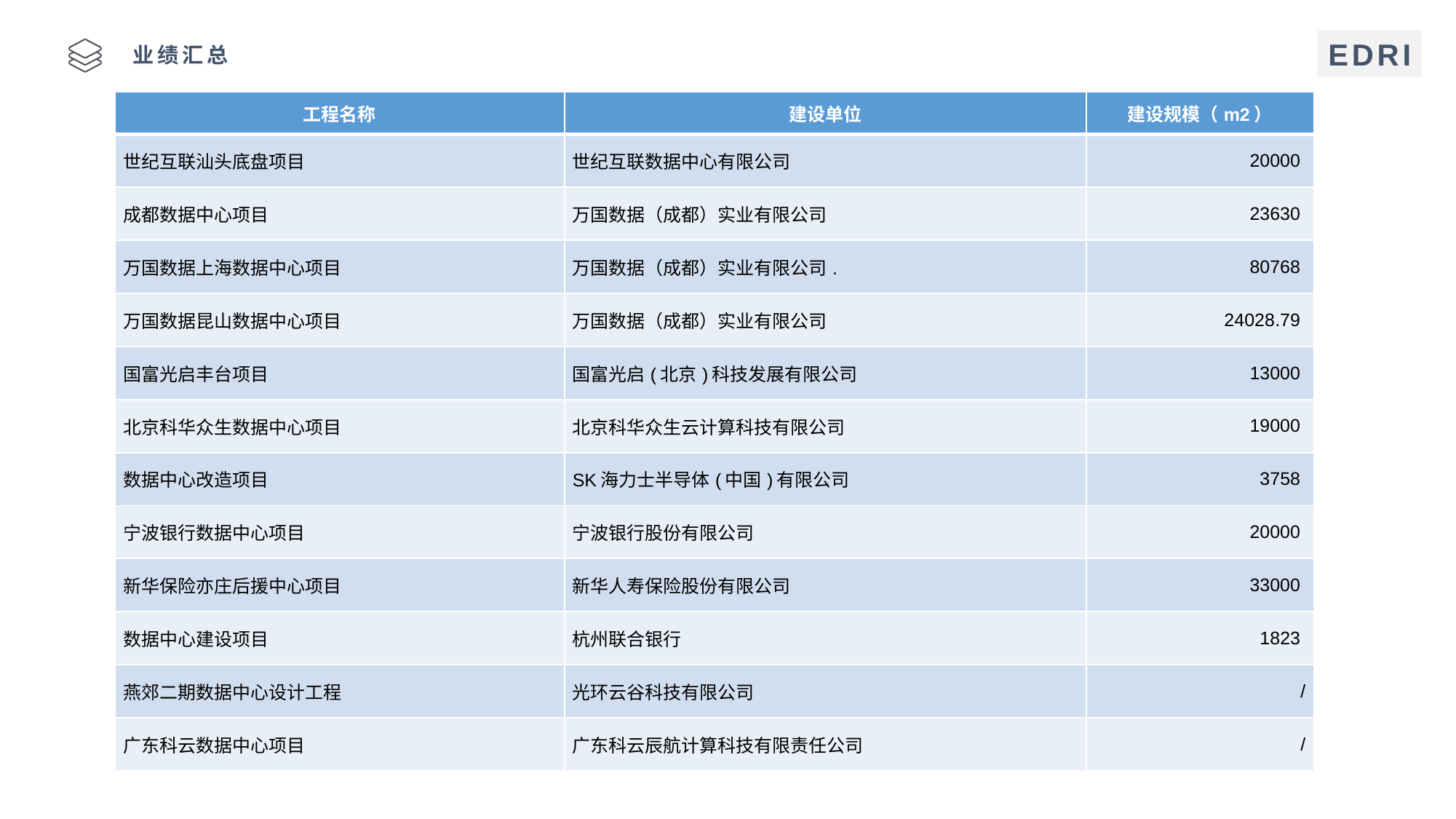

EDRI
业绩汇总

| 工程名称 | 建设单位 | 建设规模（m2） |
| --- | --- | --- |
| 世纪互联汕头底盘项目 | 世纪互联数据中心有限公司 | 20000 |
| 成都数据中心项目 | 万国数据（成都）实业有限公司 | 23630 |
| 万国数据上海数据中心项目 | 万国数据（成都）实业有限公司. | 80768 |
| 万国数据昆山数据中心项目 | 万国数据（成都）实业有限公司 | 24028.79 |
| 国富光启丰台项目 | 国富光启(北京)科技发展有限公司 | 13000 |
| 北京科华众生数据中心项目 | 北京科华众生云计算科技有限公司 | 19000 |
| 数据中心改造项目 | SK海力士半导体(中国)有限公司 | 3758 |
| 宁波银行数据中心项目 | 宁波银行股份有限公司 | 20000 |
| 新华保险亦庄后援中心项目 | 新华人寿保险股份有限公司 | 33000 |
| 数据中心建设项目 | 杭州联合银行 | 1823 |
| 燕郊二期数据中心设计工程 | 光环云谷科技有限公司 | / |
| 广东科云数据中心项目 | 广东科云辰航计算科技有限责任公司 | / |